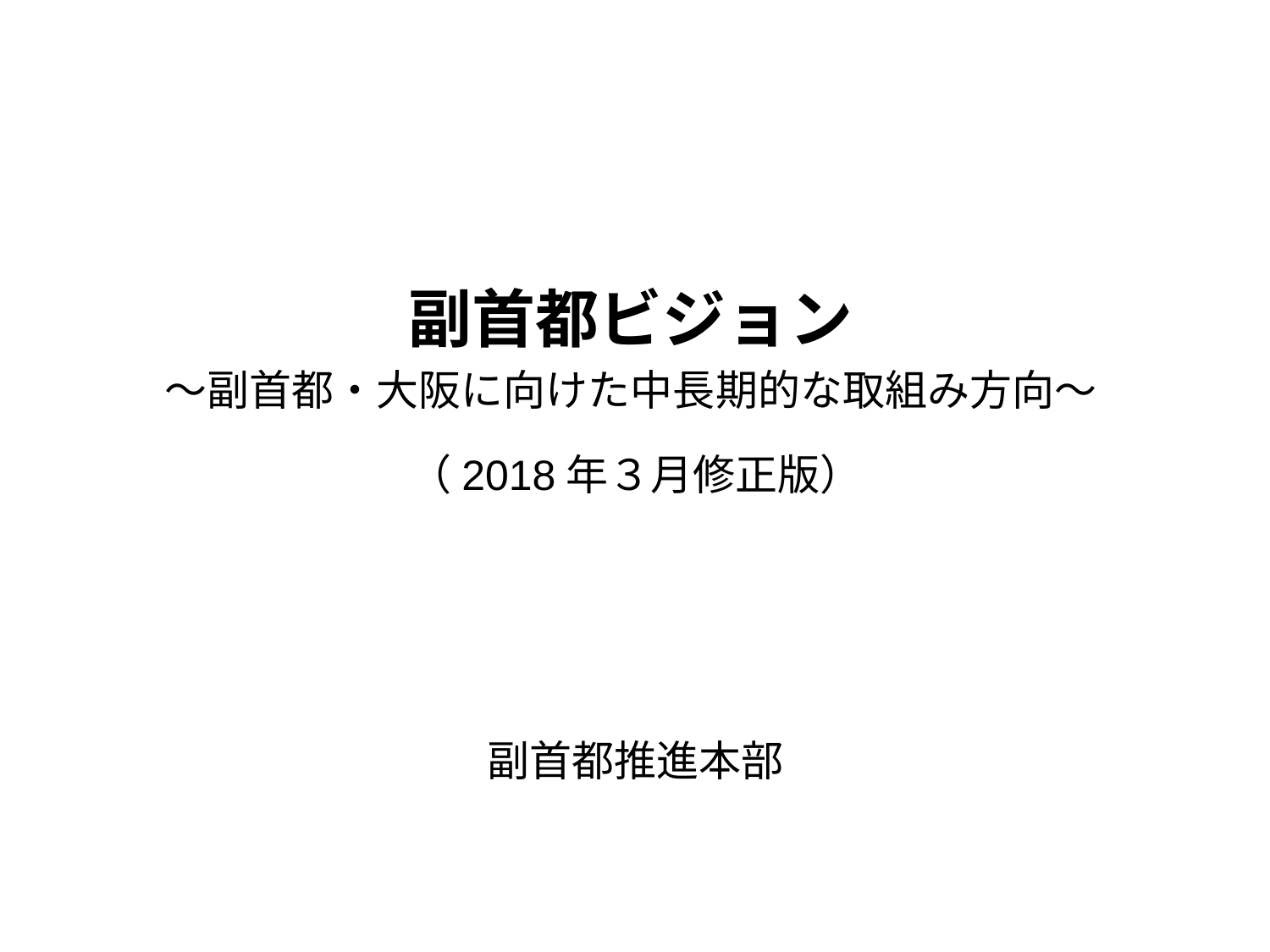

副首都ビジョン
～副首都・大阪に向けた中長期的な取組み方向～

（2018年３月修正版）
副首都推進本部